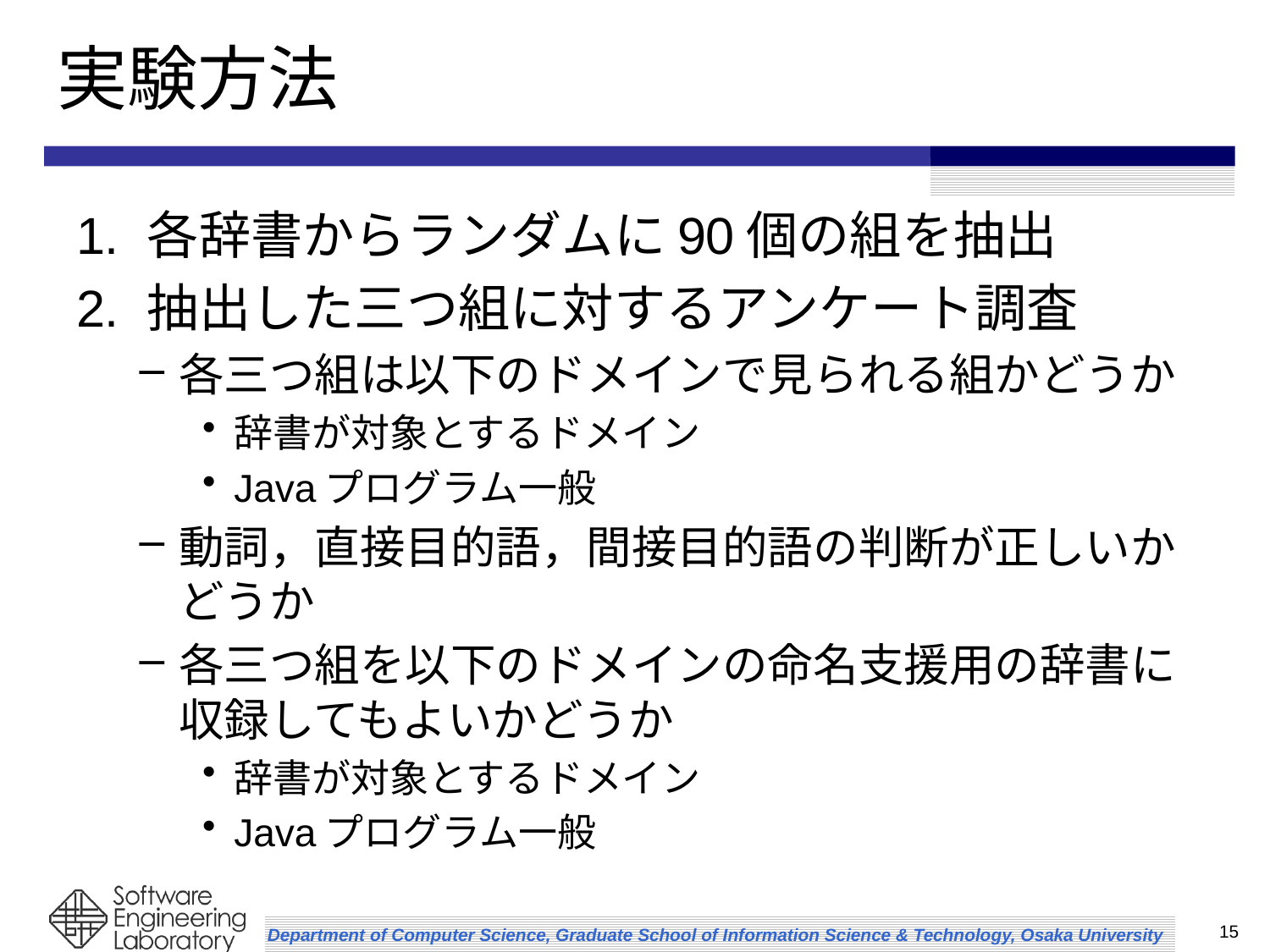

# 実験方法
各辞書からランダムに90個の組を抽出
抽出した三つ組に対するアンケート調査
各三つ組は以下のドメインで見られる組かどうか
辞書が対象とするドメイン
Javaプログラム一般
動詞，直接目的語，間接目的語の判断が正しいか どうか
各三つ組を以下のドメインの命名支援用の辞書に 収録してもよいかどうか
辞書が対象とするドメイン
Javaプログラム一般

15